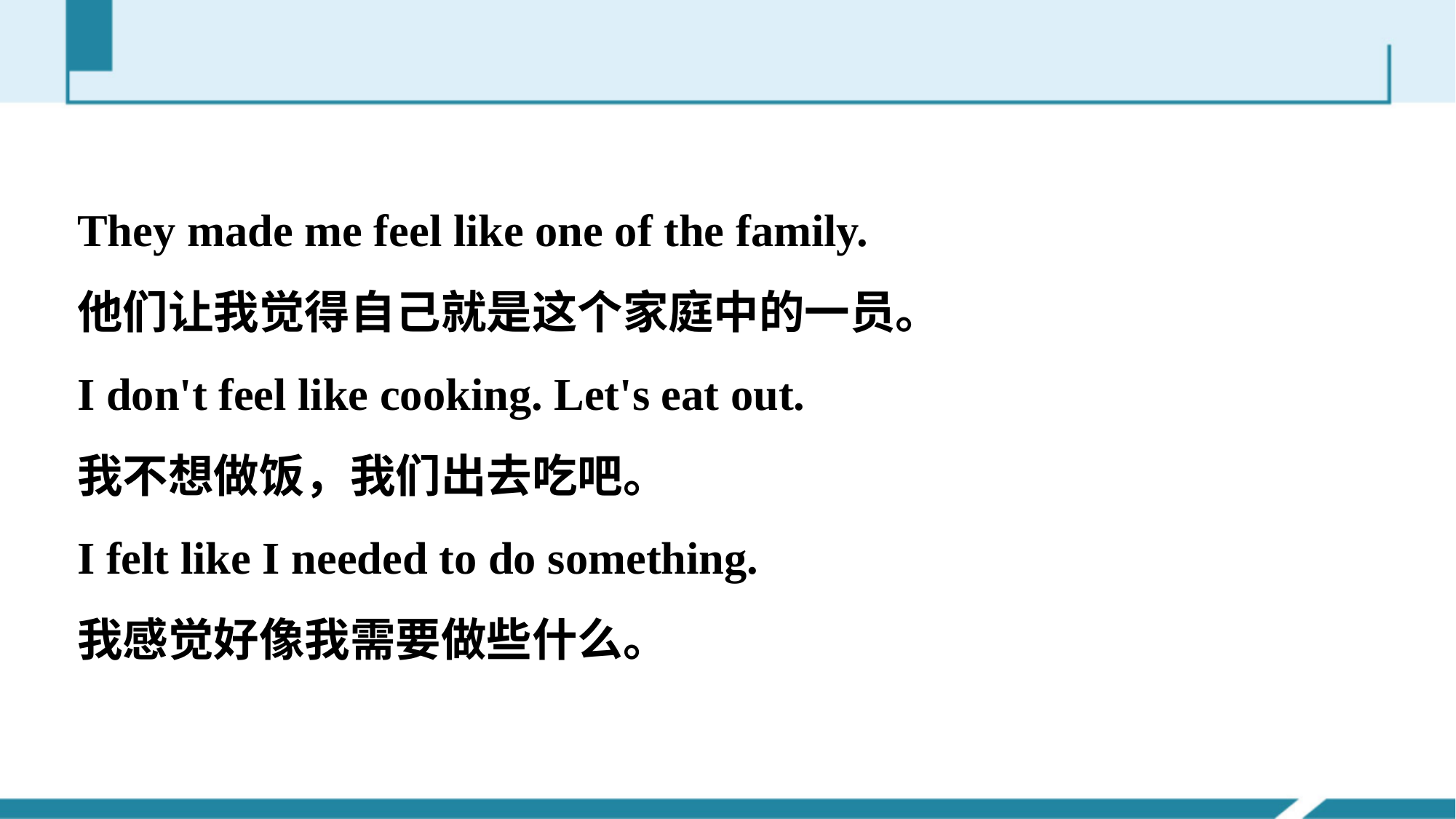

They made me feel like one of the family.
他们让我觉得自己就是这个家庭中的一员。
I don't feel like cooking. Let's eat out.
我不想做饭，我们出去吃吧。
I felt like I needed to do something.
我感觉好像我需要做些什么。